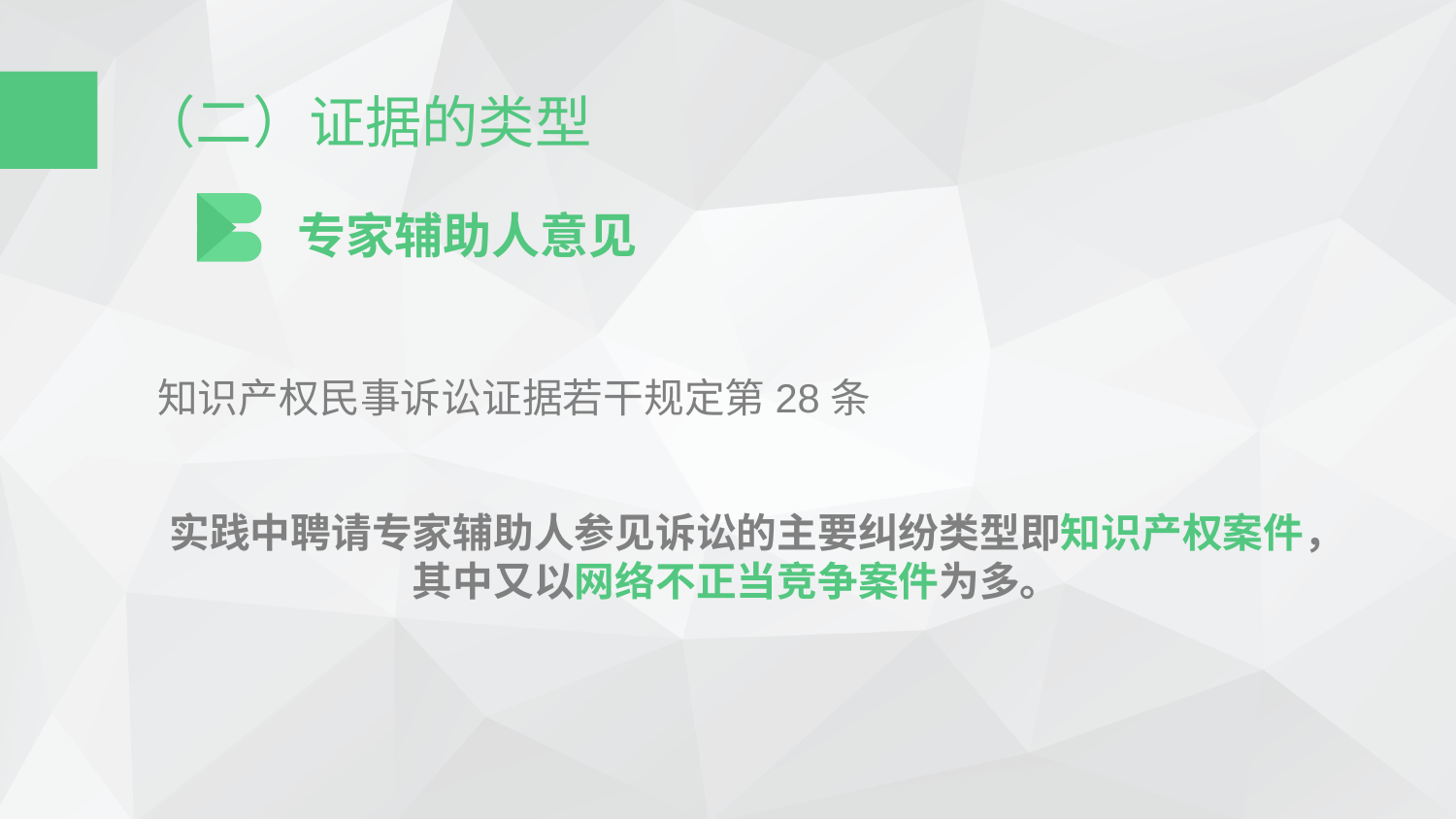

（二）证据的类型

专家辅助人意见
知识产权民事诉讼证据若干规定第28条
实践中聘请专家辅助人参见诉讼的主要纠纷类型即知识产权案件，
其中又以网络不正当竞争案件为多。